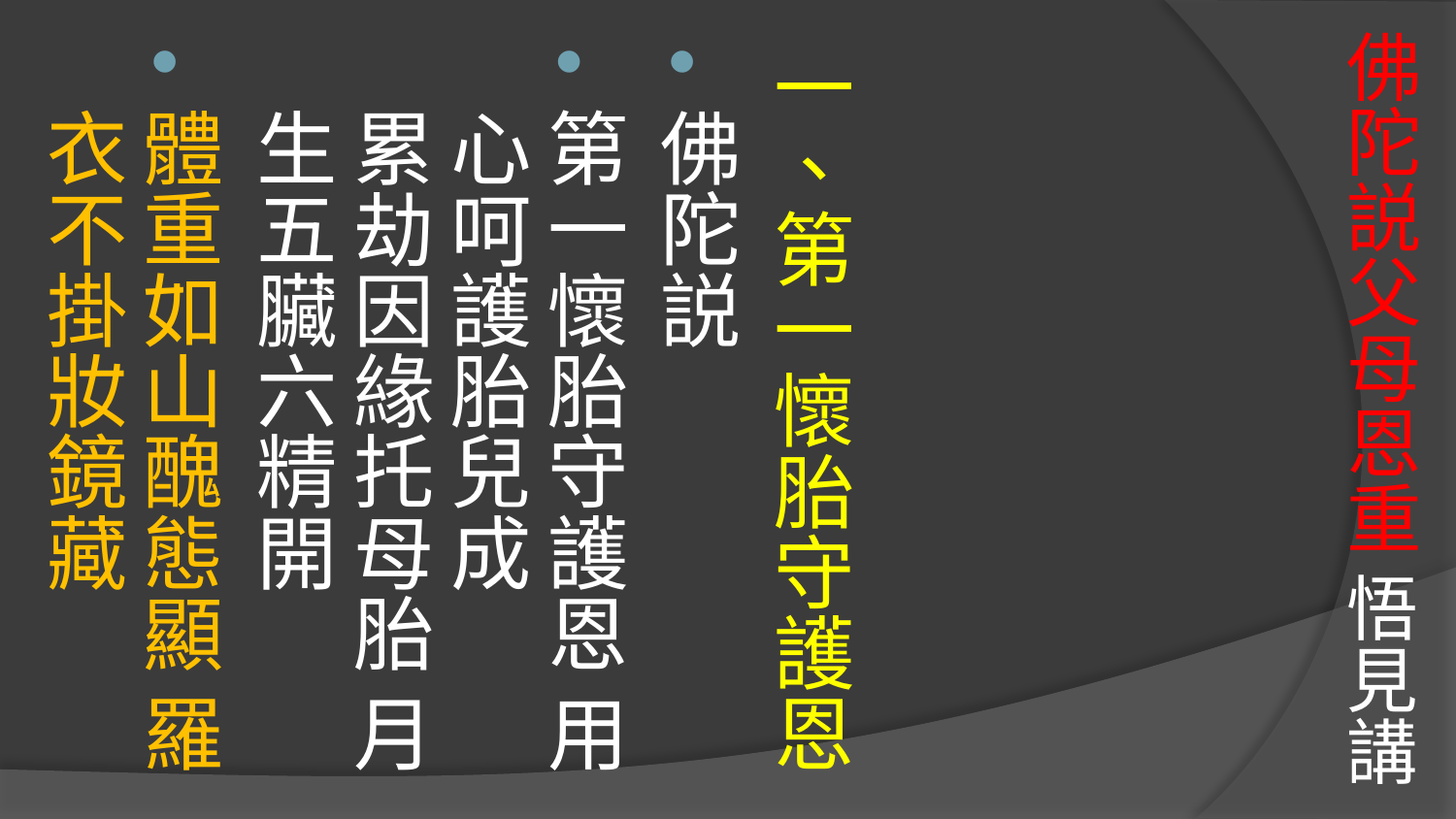

# 佛陀説父母恩重 悟見講
一、第一懷胎守護恩
佛陀説
第一懷胎守護恩 用心呵護胎兒成
累劫因緣托母胎 月生五臟六精開
體重如山醜態顯 羅衣不掛妝鏡藏